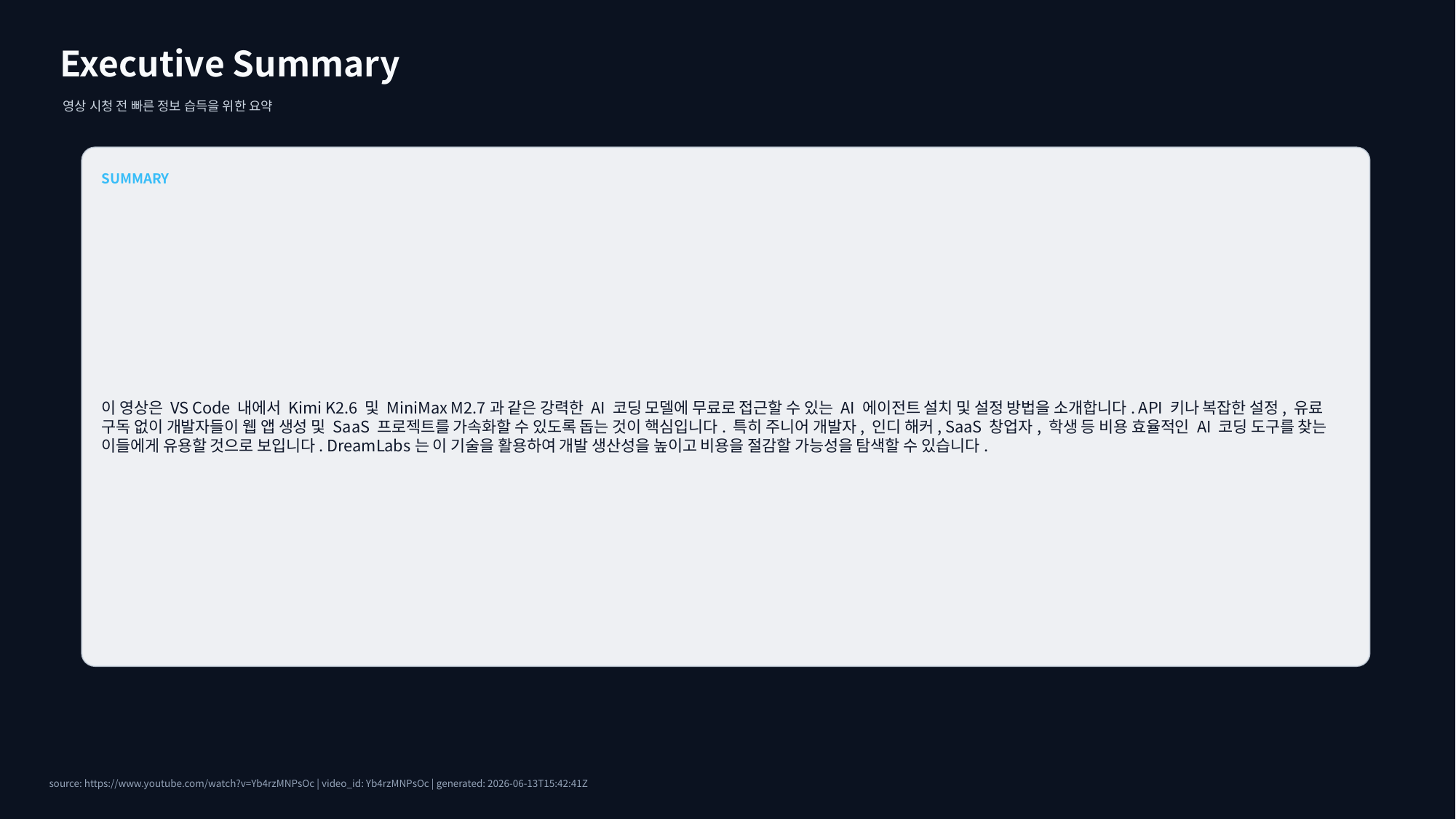

Executive Summary
영상 시청 전 빠른 정보 습득을 위한 요약

SUMMARY
이 영상은 VS Code 내에서 Kimi K2.6 및 MiniMax M2.7과 같은 강력한 AI 코딩 모델에 무료로 접근할 수 있는 AI 에이전트 설치 및 설정 방법을 소개합니다. API 키나 복잡한 설정, 유료 구독 없이 개발자들이 웹 앱 생성 및 SaaS 프로젝트를 가속화할 수 있도록 돕는 것이 핵심입니다. 특히 주니어 개발자, 인디 해커, SaaS 창업자, 학생 등 비용 효율적인 AI 코딩 도구를 찾는 이들에게 유용할 것으로 보입니다. DreamLabs는 이 기술을 활용하여 개발 생산성을 높이고 비용을 절감할 가능성을 탐색할 수 있습니다.
source: https://www.youtube.com/watch?v=Yb4rzMNPsOc | video_id: Yb4rzMNPsOc | generated: 2026-06-13T15:42:41Z